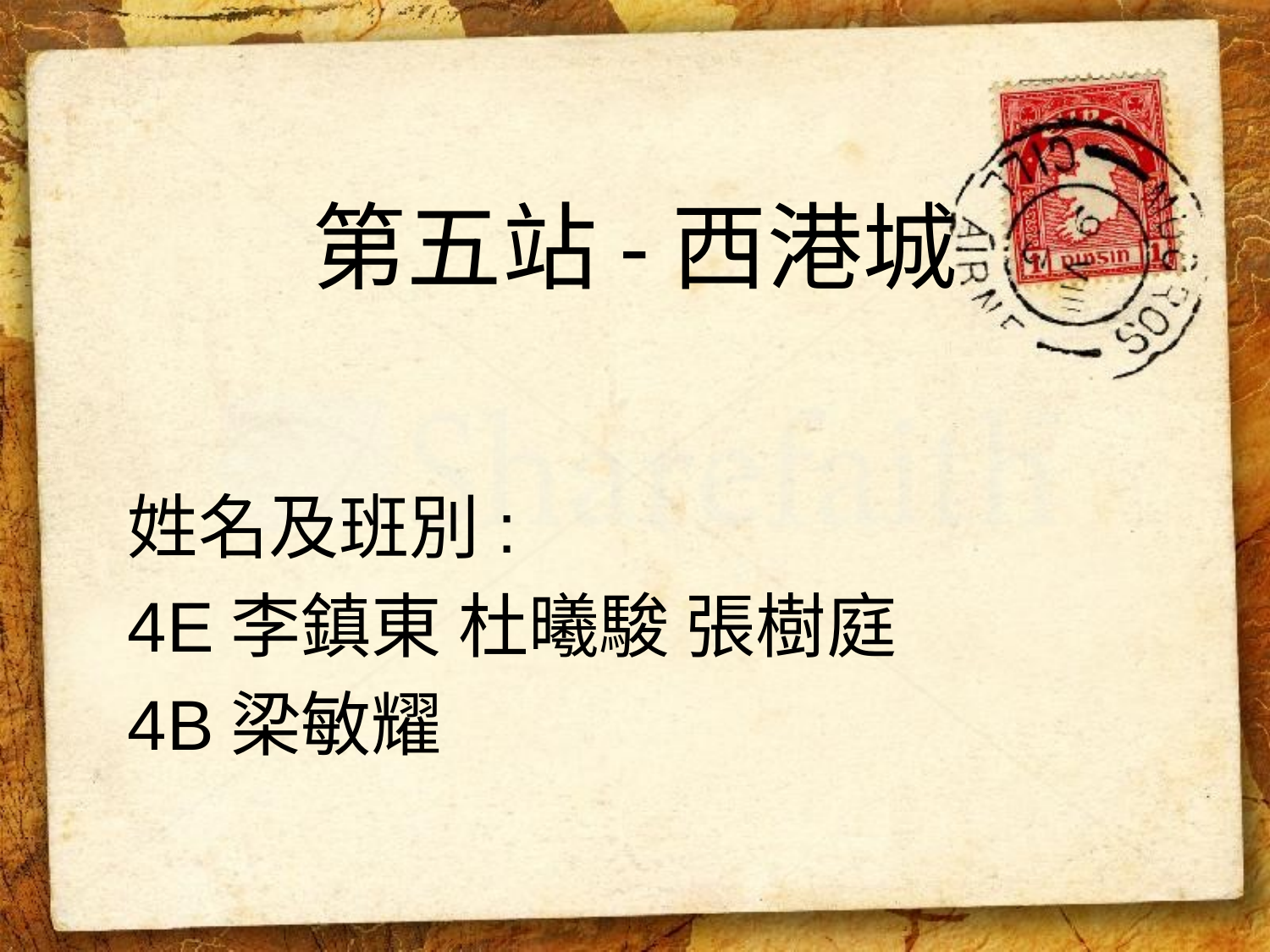

# 第五站-西港城
姓名及班別:
4E李鎮東 杜曦駿 張樹庭
4B梁敏耀